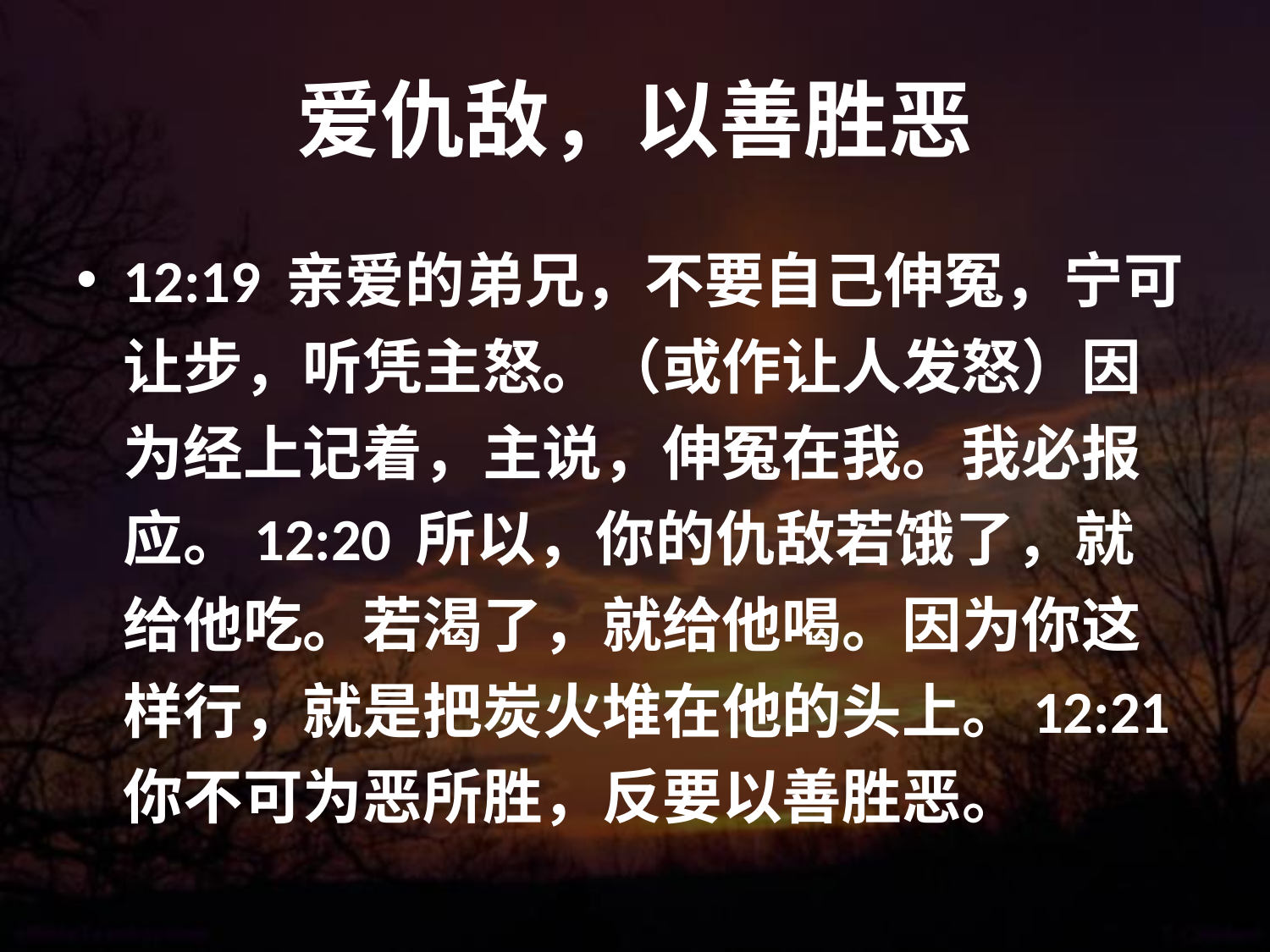

# 爱仇敌，以善胜恶
12:19 亲爱的弟兄，不要自己伸冤，宁可让步，听凭主怒。（或作让人发怒）因为经上记着，主说，伸冤在我。我必报应。12:20 所以，你的仇敌若饿了，就给他吃。若渴了，就给他喝。因为你这样行，就是把炭火堆在他的头上。12:21 你不可为恶所胜，反要以善胜恶。